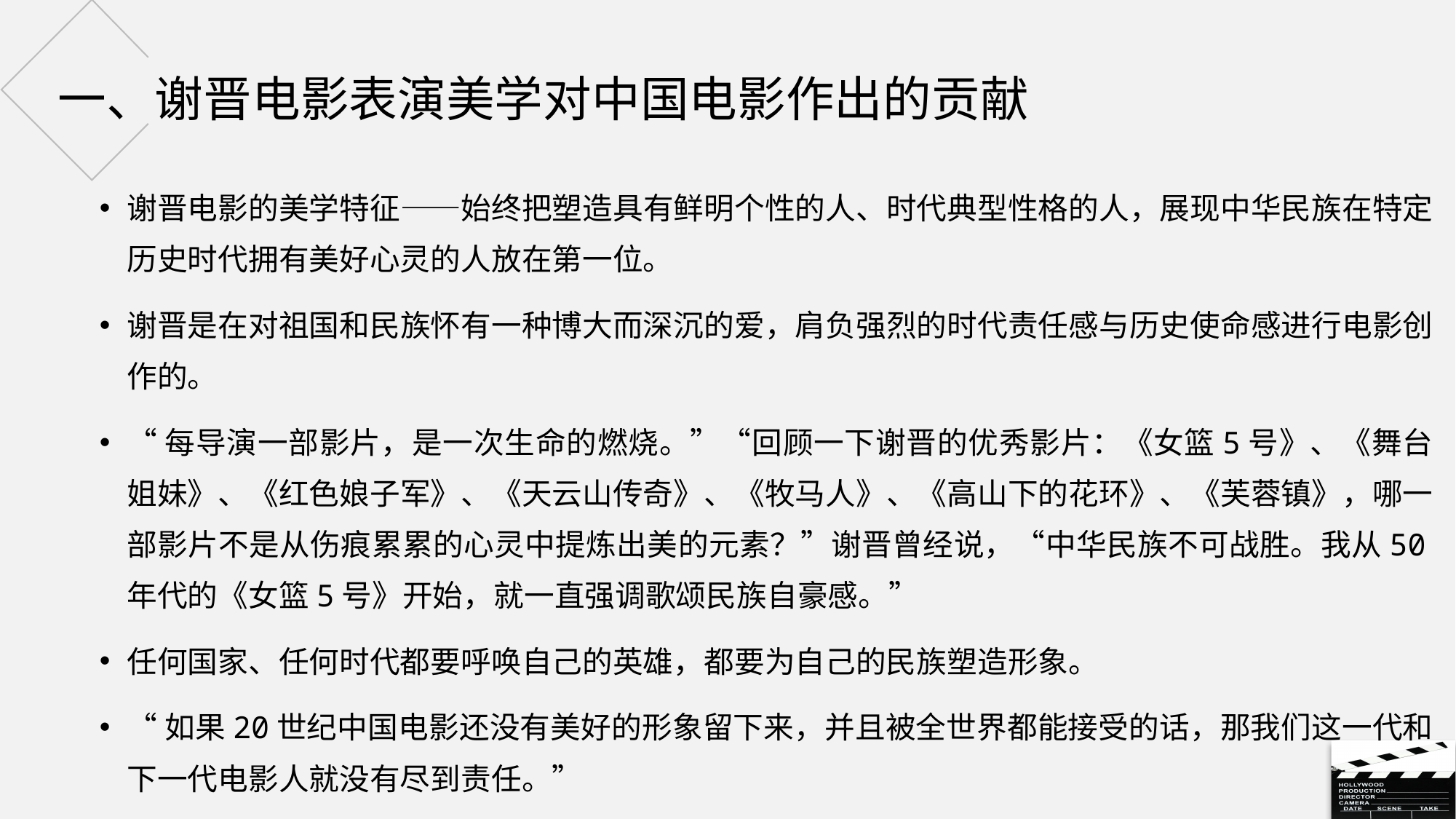

# 一、谢晋电影表演美学对中国电影作出的贡献
谢晋电影的美学特征——始终把塑造具有鲜明个性的人、时代典型性格的人，展现中华民族在特定历史时代拥有美好心灵的人放在第一位。
谢晋是在对祖国和民族怀有一种博大而深沉的爱，肩负强烈的时代责任感与历史使命感进行电影创作的。
“每导演一部影片，是一次生命的燃烧。”“回顾一下谢晋的优秀影片：《女篮5号》、《舞台姐妹》、《红色娘子军》、《天云山传奇》、《牧马人》、《高山下的花环》、《芙蓉镇》，哪一部影片不是从伤痕累累的心灵中提炼出美的元素？”谢晋曾经说，“中华民族不可战胜。我从50年代的《女篮5号》开始，就一直强调歌颂民族自豪感。”
任何国家、任何时代都要呼唤自己的英雄，都要为自己的民族塑造形象。
“如果20世纪中国电影还没有美好的形象留下来，并且被全世界都能接受的话，那我们这一代和下一代电影人就没有尽到责任。”